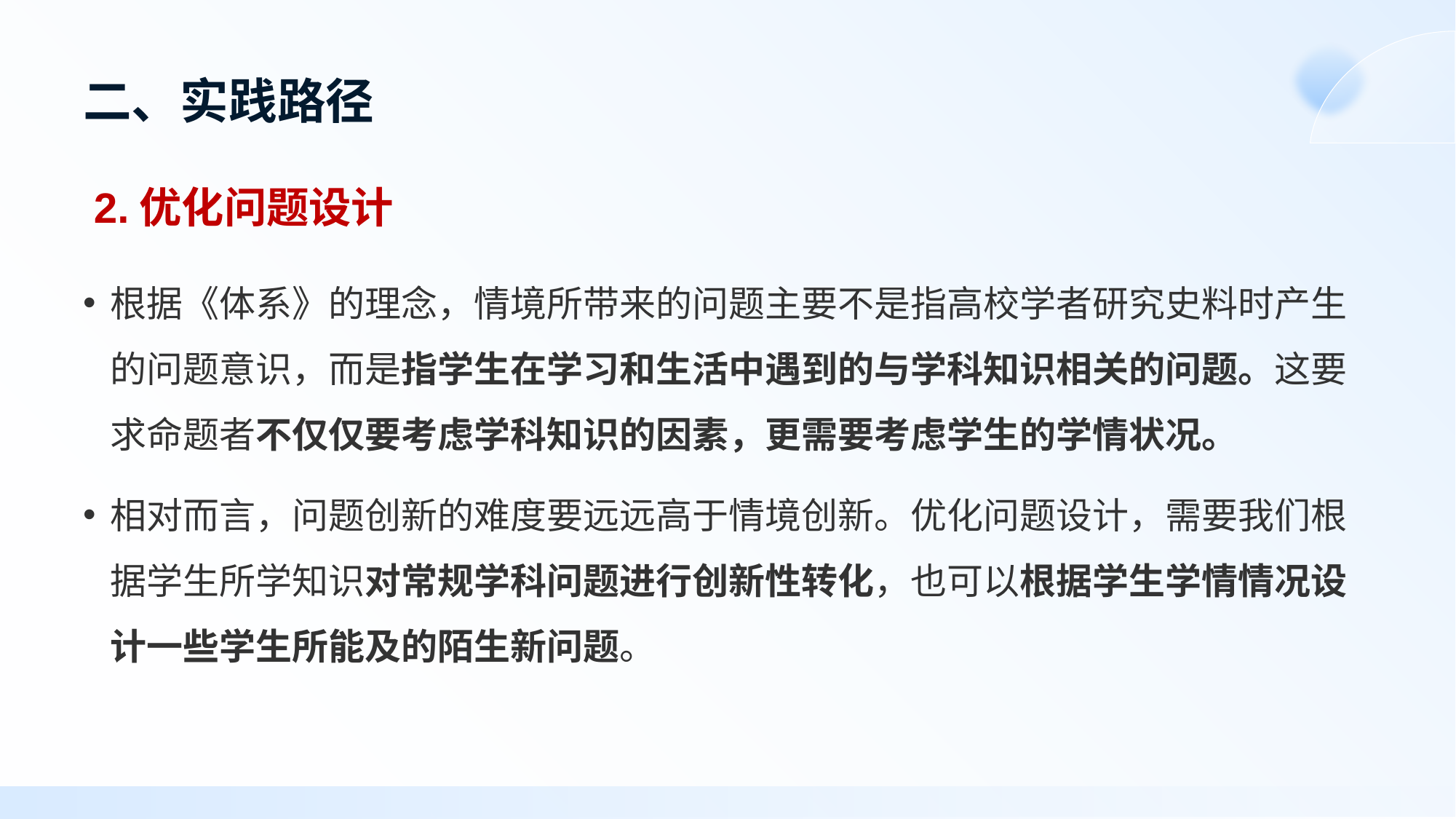

# 二、实践路径
2.优化问题设计
根据《体系》的理念，情境所带来的问题主要不是指高校学者研究史料时产生的问题意识，而是指学生在学习和生活中遇到的与学科知识相关的问题。这要求命题者不仅仅要考虑学科知识的因素，更需要考虑学生的学情状况。
相对而言，问题创新的难度要远远高于情境创新。优化问题设计，需要我们根据学生所学知识对常规学科问题进行创新性转化，也可以根据学生学情情况设计一些学生所能及的陌生新问题。